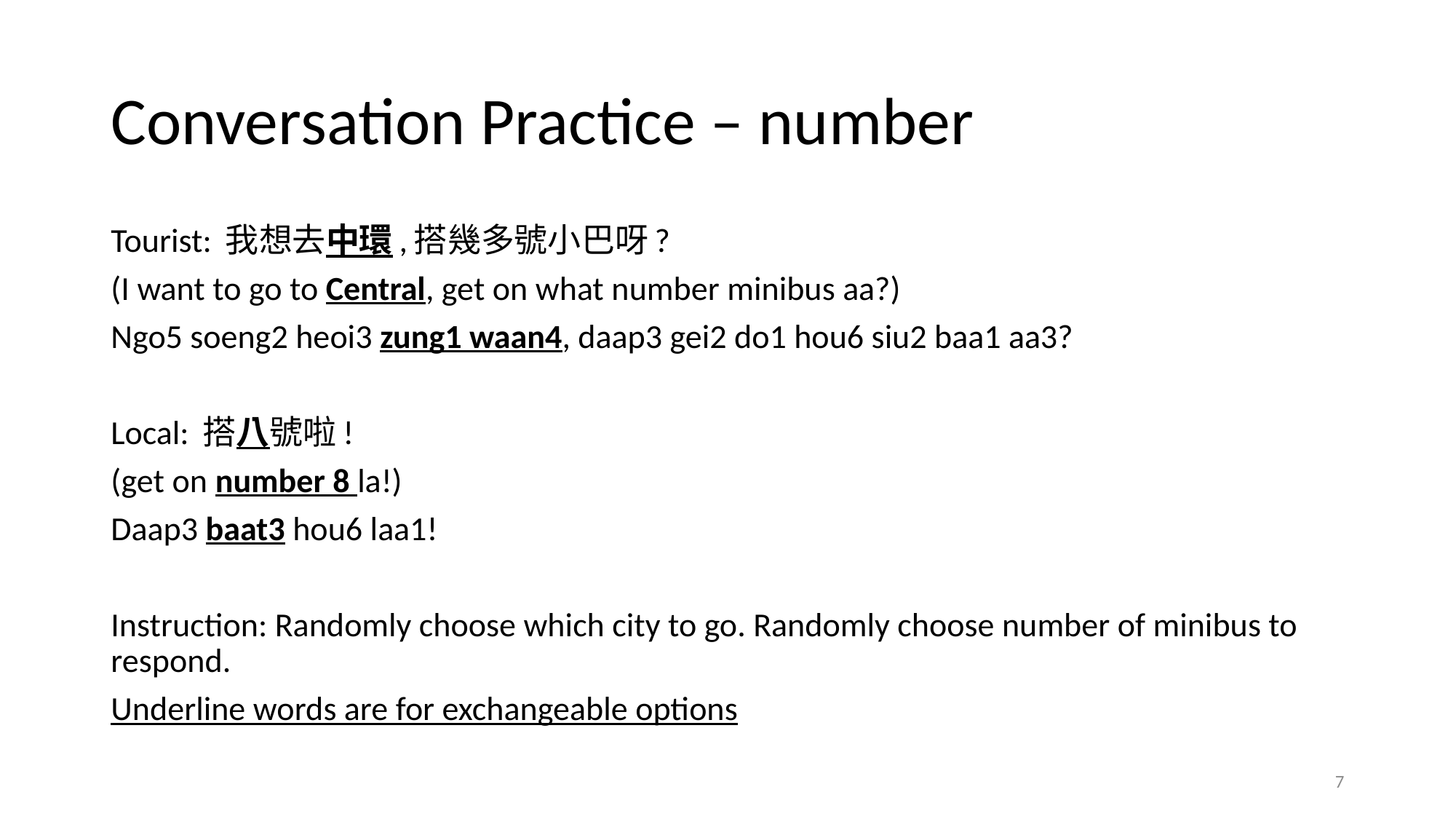

# Conversation Practice – number
Tourist: 我想去中環,搭幾多號小巴呀?
(I want to go to Central, get on what number minibus aa?)
Ngo5 soeng2 heoi3 zung1 waan4, daap3 gei2 do1 hou6 siu2 baa1 aa3?

Local: 搭八號啦!
(get on number 8 la!)
Daap3 baat3 hou6 laa1!

Instruction: Randomly choose which city to go. Randomly choose number of minibus to respond.
Underline words are for exchangeable options

7